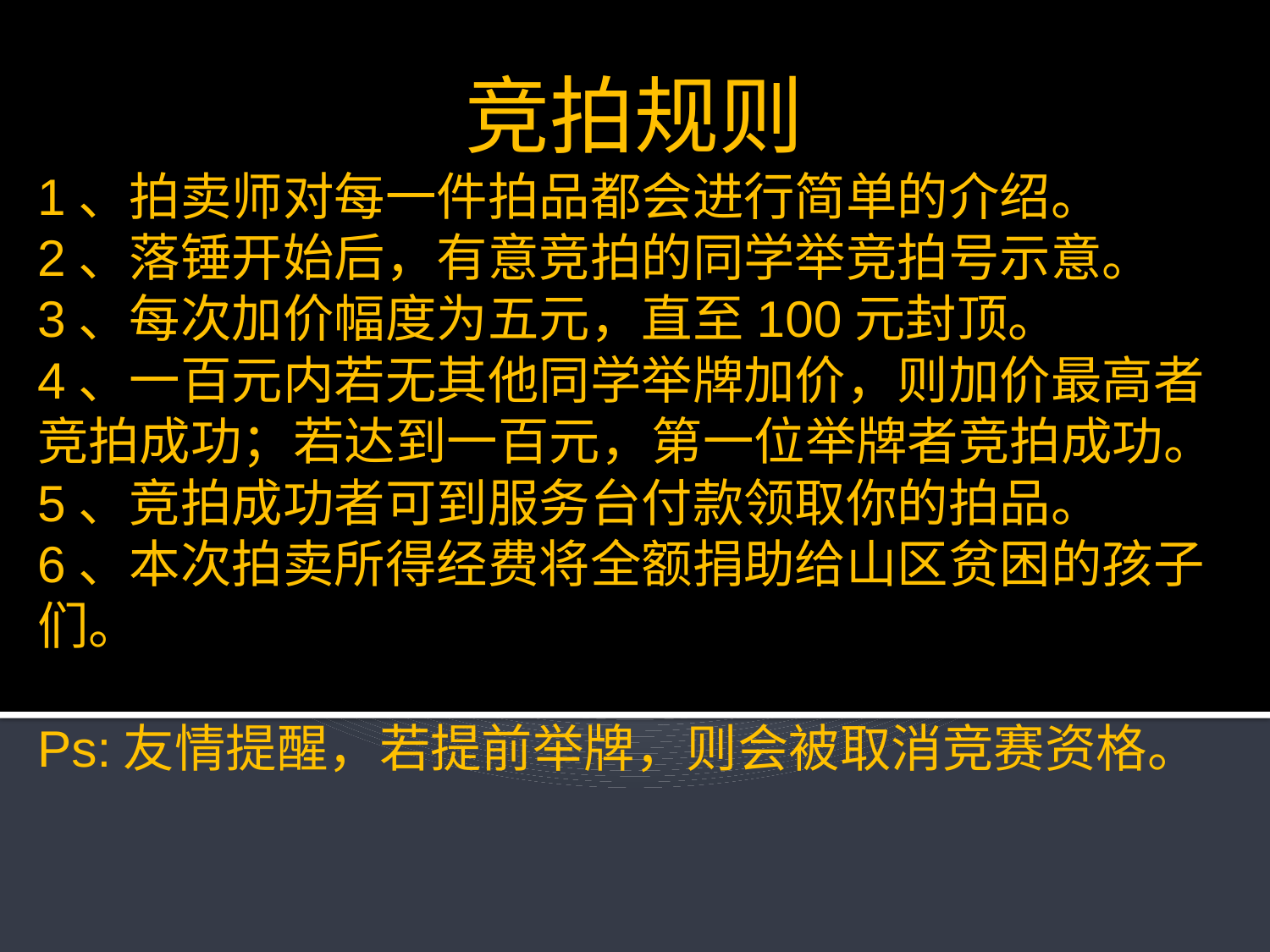

竞拍规则
1、拍卖师对每一件拍品都会进行简单的介绍。
2、落锤开始后，有意竞拍的同学举竞拍号示意。
3、每次加价幅度为五元，直至100元封顶。
4、一百元内若无其他同学举牌加价，则加价最高者竞拍成功；若达到一百元，第一位举牌者竞拍成功。
5、竞拍成功者可到服务台付款领取你的拍品。
6、本次拍卖所得经费将全额捐助给山区贫困的孩子们。

Ps:友情提醒，若提前举牌，则会被取消竞赛资格。